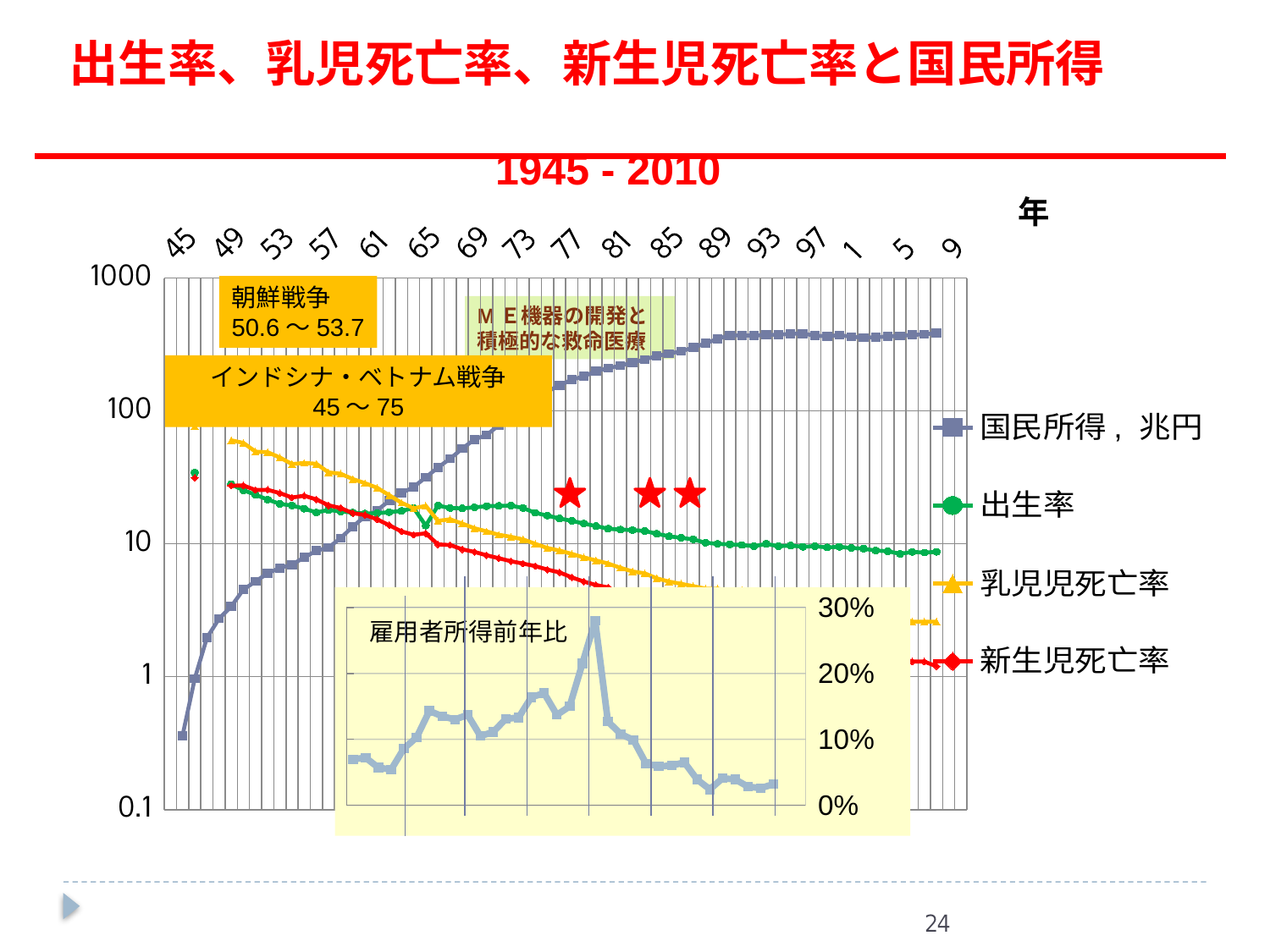

出生率、乳児死亡率、新生児死亡率と国民所得　　
1945 - 2010
年

### Chart

| Category | 国民所得, 兆円 | 出生率 | 乳児児死亡率 | 新生児死亡率 |
|---|---|---|---|---|
| 45 | None | None | None | None |
| 46 | 0.360900000000001 | None | None | None |
| 47 | 0.9680000000000006 | 34.300000000000004 | 76.7 | 31.4 |
| 48 | 1.961599999999994 | None | None | None |
| 49 | 2.7373 | None | None | None |
| 50 | 3.3815 | 28.1 | 60.1 | 27.4 |
| 51 | 4.525199999999995 | 25.3 | 57.5 | 27.5 |
| 52 | 5.216 | 23.4 | 49.4 | 25.4 |
| 53 | 6.002 | 21.5 | 48.9 | 25.5 |
| 54 | 6.592 | 20.0 | 44.6 | 24.1 |
| 55 | 6.973300000000013 | 19.4 | 39.800000000000004 | 22.3 |
| 56 | 7.8962 | 18.4 | 40.6 | 23.0 |
| 57 | 8.8681 | 17.2 | 40.0 | 21.6 |
| 58 | 9.382900000000005 | 18.0 | 34.5 | 19.5 |
| 59 | 11.042300000000001 | 17.5 | 33.7 | 18.6 |
| 60 | 13.496700000000002 | 17.2 | 30.7 | 17.0 |
| 61 | 16.0819 | 16.9 | 28.6 | 16.5 |
| 62 | 17.8933 | 17.0 | 26.4 | 15.3 |
| 63 | 21.09929999999999 | 17.3 | 23.2 | 13.8 |
| 64 | 24.0514 | 17.7 | 20.4 | 12.4 |
| 65 | 26.827000000000005 | 18.6 | 18.5 | 11.7 |
| 66 | 31.644800000000064 | 13.7 | 19.3 | 12.0 |
| 67 | 37.5477 | 19.4 | 14.9 | 9.9 |
| 68 | 43.72090000000013 | 18.6 | 15.3 | 9.8 |
| 69 | 52.1178 | 18.5 | 14.2 | 9.1 |
| 70 | 61.02970000000001 | 18.8 | 13.1 | 8.700000000000001 |
| 71 | 65.91050000000003 | 19.2 | 12.4 | 8.200000000000001 |
| 72 | 77.9369 | 19.3 | 11.7 | 7.8 |
| 73 | 95.8396 | 19.4 | 11.3 | 7.4 |
| 74 | 112.47160000000002 | 18.6 | 10.8 | 7.1 |
| 75 | 123.9907 | 17.1 | 10.0 | 6.8 |
| 76 | 140.3972000000005 | 16.3 | 9.3 | 6.4 |
| 77 | 155.70319999999998 | 15.5 | 8.9 | 6.1 |
| 78 | 171.7785 | 14.9 | 8.4 | 5.6 |
| 79 | 182.20659999999998 | 14.2 | 7.9 | 5.2 |
| 80 | 199.5902 | 13.6 | 7.5 | 4.9 |
| 81 | 209.7489 | 13.0 | 7.1 | 4.7 |
| 82 | 219.39180000000007 | 12.8 | 6.6 | 4.2 |
| 83 | 230.8057 | 12.7 | 6.2 | 3.9 |
| 84 | 243.6089 | 12.5 | 6.0 | 3.7 |
| 85 | 259.5898000000001 | 11.9 | 5.5 | 3.4 |
| 86 | 269.3947 | 11.4 | 5.2 | 3.1 |
| 87 | 281.737499999999 | 11.1 | 5.0 | 2.9 |
| 88 | 299.5894 | 10.8 | 4.8 | 2.7 |
| 89 | 322.1 | 10.200000000000001 | 4.6 | 2.6 |
| 90 | 348.3 | 10.0 | 4.6 | 2.6 |
| 91 | 371.1 | 9.9 | 4.4 | 2.4 |
| 92 | 369.3 | 9.8 | 4.5 | 2.4 |
| 93 | 369.0 | 9.6 | 4.3 | 2.3 |
| 94 | 374.1 | 10.0 | 4.2 | 2.3 |
| 95 | 374.3 | 9.6 | 4.3 | 2.2 |
| 96 | 380.6 | 9.700000000000001 | 3.8 | 2.0 |
| 97 | 382.0 | 9.5 | 3.7 | 1.9 |
| 98 | 368.9 | 9.6 | 3.6 | 2.0 |
| 99 | 364.3 | 9.4 | 3.4 | 1.8 |
| 0 | 371.8 | 9.5 | 3.2 | 1.8 |
| 1 | 361.3 | 9.3 | 3.1 | 1.6 |
| 2 | 355.8 | 9.200000000000001 | 3.0 | 1.7000000000000033 |
| 3 | 358.1 | 8.9 | 3.0 | 1.7000000000000033 |
| 4 | 363.9 | 8.8 | 2.8 | 1.5 |
| 5 | 366.7 | 8.4 | 2.8 | 1.4 |
| 6 | 373.2 | 8.700000000000001 | 2.6 | 1.3 |
| 7 | 377.3 | 8.6 | 2.6 | 1.3 |
| 8 | 384.4 | 8.700000000000001 | 2.6 | 1.2 |
| 9 | None | None | None | None |
| 10 | None | None | None | None |
朝鮮戦争
50.6～53.7
インドシナ・ベトナム戦争
45～75
MＥ機器の開発と
積極的な救命医療

### Chart

| Category | 前年比 |
|---|---|
| 55 | 0.06970000000000001 |
| 56 | 0.072 |
| 57 | 0.05700000000000001 |
| 58 | 0.054 |
| 59 | 0.08600000000000002 |
| 60 | 0.10299999999999998 |
| 61 | 0.14300000000000002 |
| 62 | 0.135 |
| 63 | 0.13 |
| 64 | 0.137 |
| 65 | 0.10500000000000001 |
| 66 | 0.111 |
| 67 | 0.131 |
| 68 | 0.133 |
| 69 | 0.164 |
| 70 | 0.17 |
| 71 | 0.137 |
| 72 | 0.15000000000000002 |
| 73 | 0.21500000000000002 |
| 74 | 0.2800000000000001 |
| 75 | 0.127 |
| 76 | 0.10800000000000001 |
| 77 | 0.09900000000000002 |
| 78 | 0.063 |
| 79 | 0.059000000000000004 |
| 80 | 0.060000000000000005 |
| 81 | 0.065 |
| 82 | 0.03900000000000001 |
| 83 | 0.024 |
| 84 | 0.041 |
| 85 | 0.03900000000000001 |
| 86 | 0.028 |
| 87 | 0.026 |
| 88 | 0.03200000000000001 |
| 89 | None |
| 90 | None |
雇用者所得前年比
24